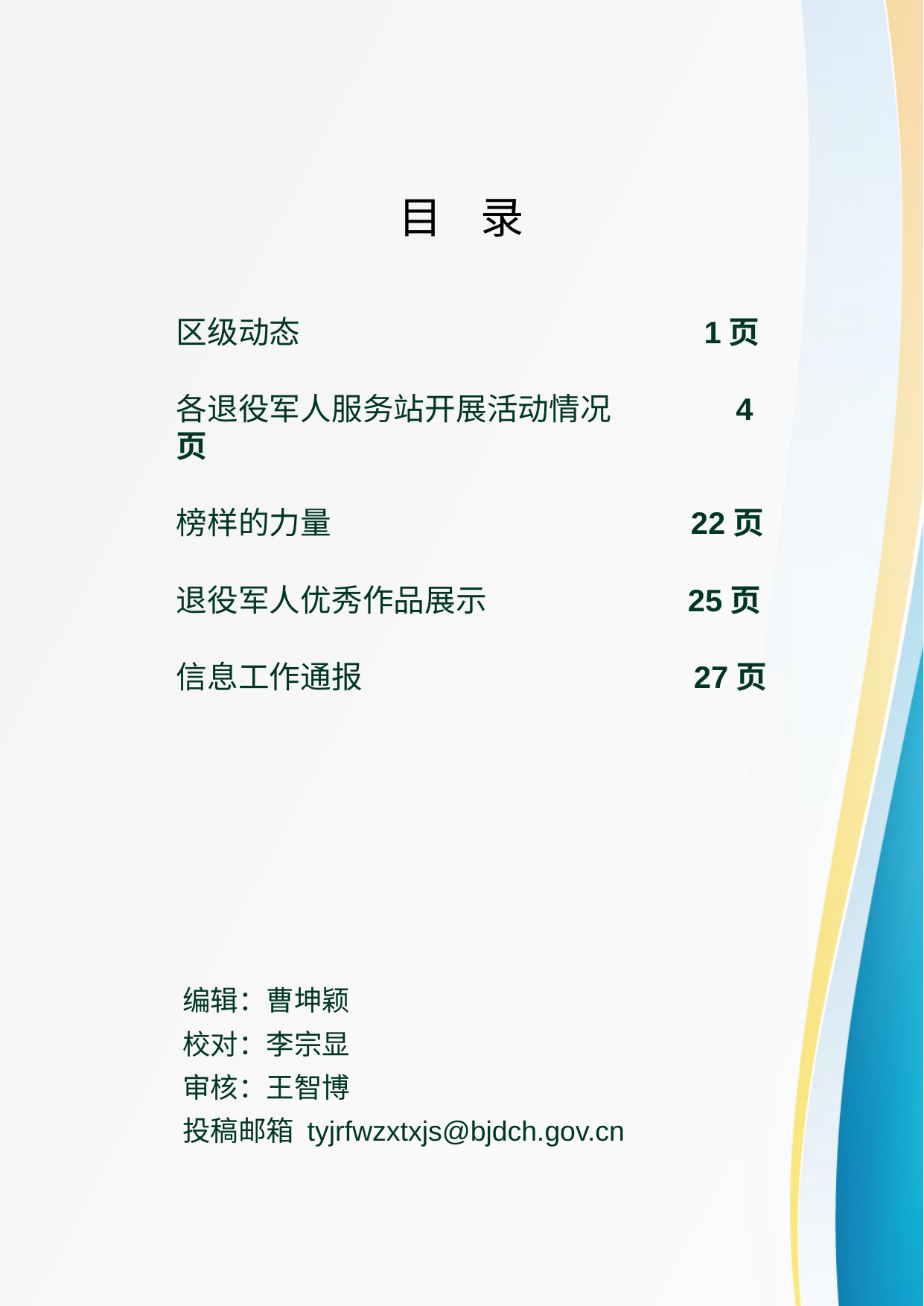

# 目    录
区级动态                                                        1页

各退役军人服务站开展活动情况                 4页

榜样的力量                                                   22页

退役军人优秀作品展示                            25页

信息工作通报                                               27页

编辑：曹坤颖
校对：李宗显
审核：王智博
投稿邮箱 tyjrfwzxtxjs@bjdch.gov.cn